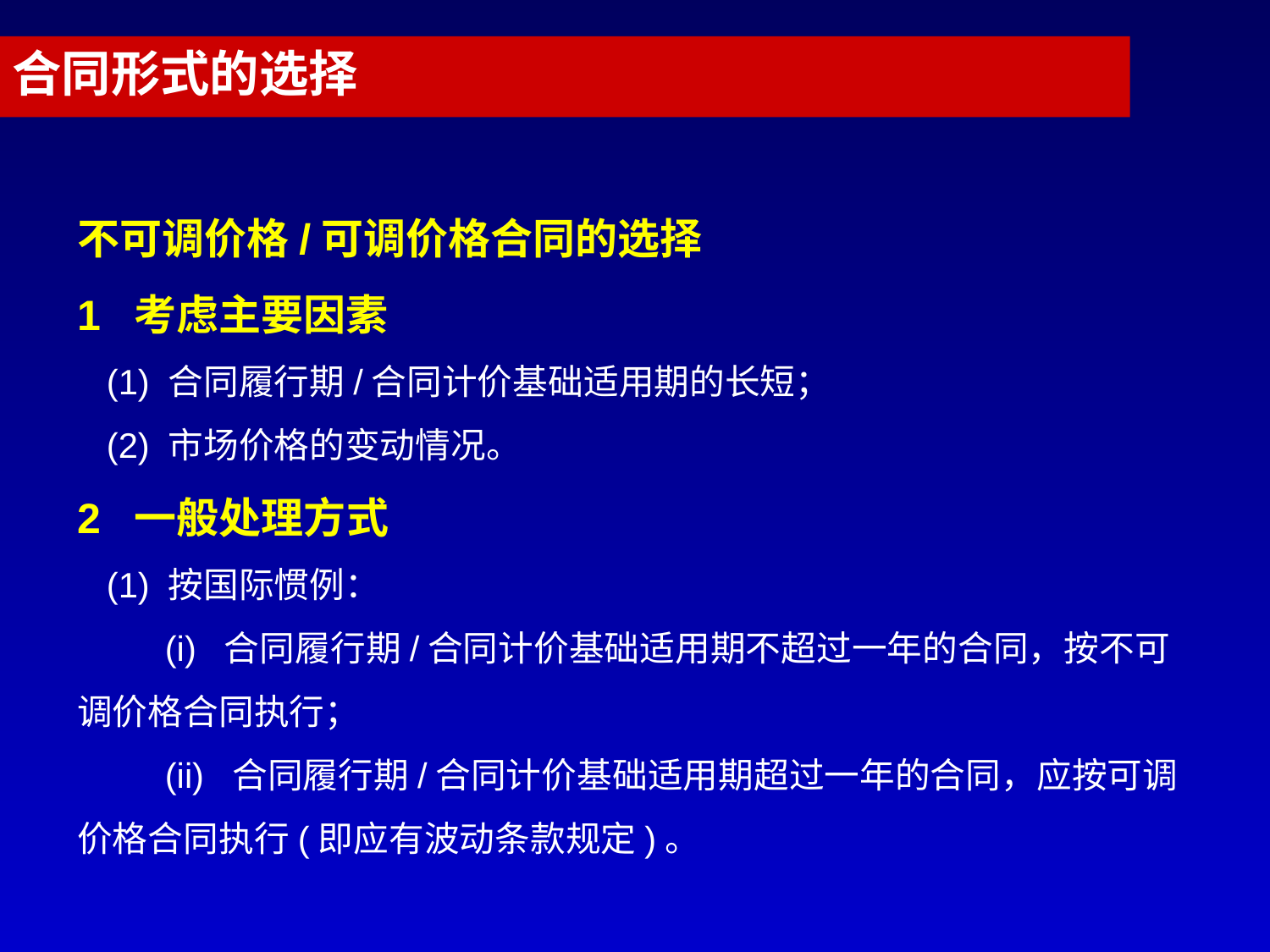

合同形式的选择
不可调价格/可调价格合同的选择
1  考虑主要因素
   (1) 合同履行期/合同计价基础适用期的长短；
   (2) 市场价格的变动情况。
2  一般处理方式
   (1) 按国际惯例：
         (i)  合同履行期/合同计价基础适用期不超过一年的合同，按不可调价格合同执行；
         (ii)  合同履行期/合同计价基础适用期超过一年的合同，应按可调价格合同执行(即应有波动条款规定)。
86